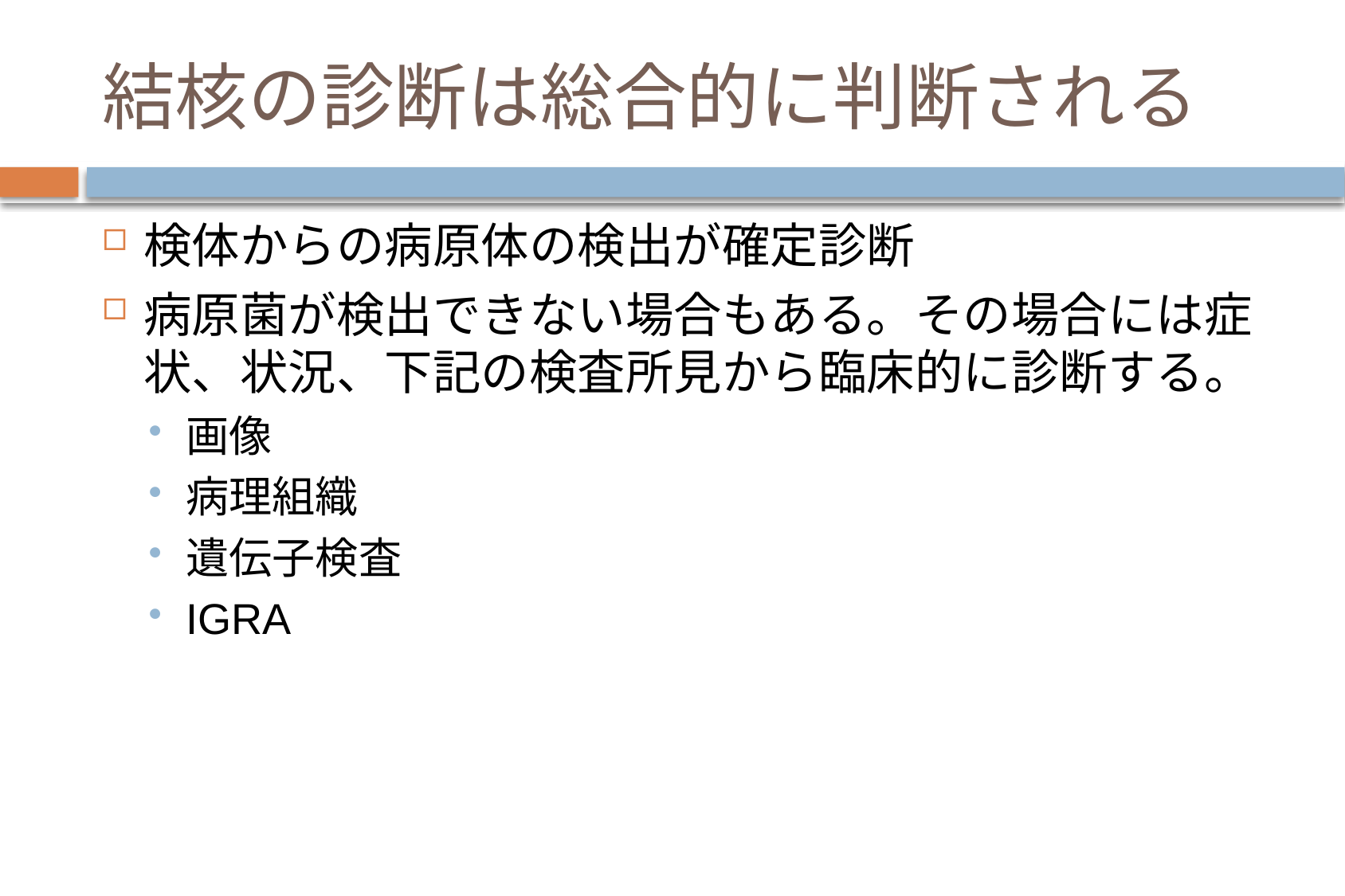

# 結核の診断は総合的に判断される
検体からの病原体の検出が確定診断
病原菌が検出できない場合もある。その場合には症状、状況、下記の検査所見から臨床的に診断する。
画像
病理組織
遺伝子検査
IGRA